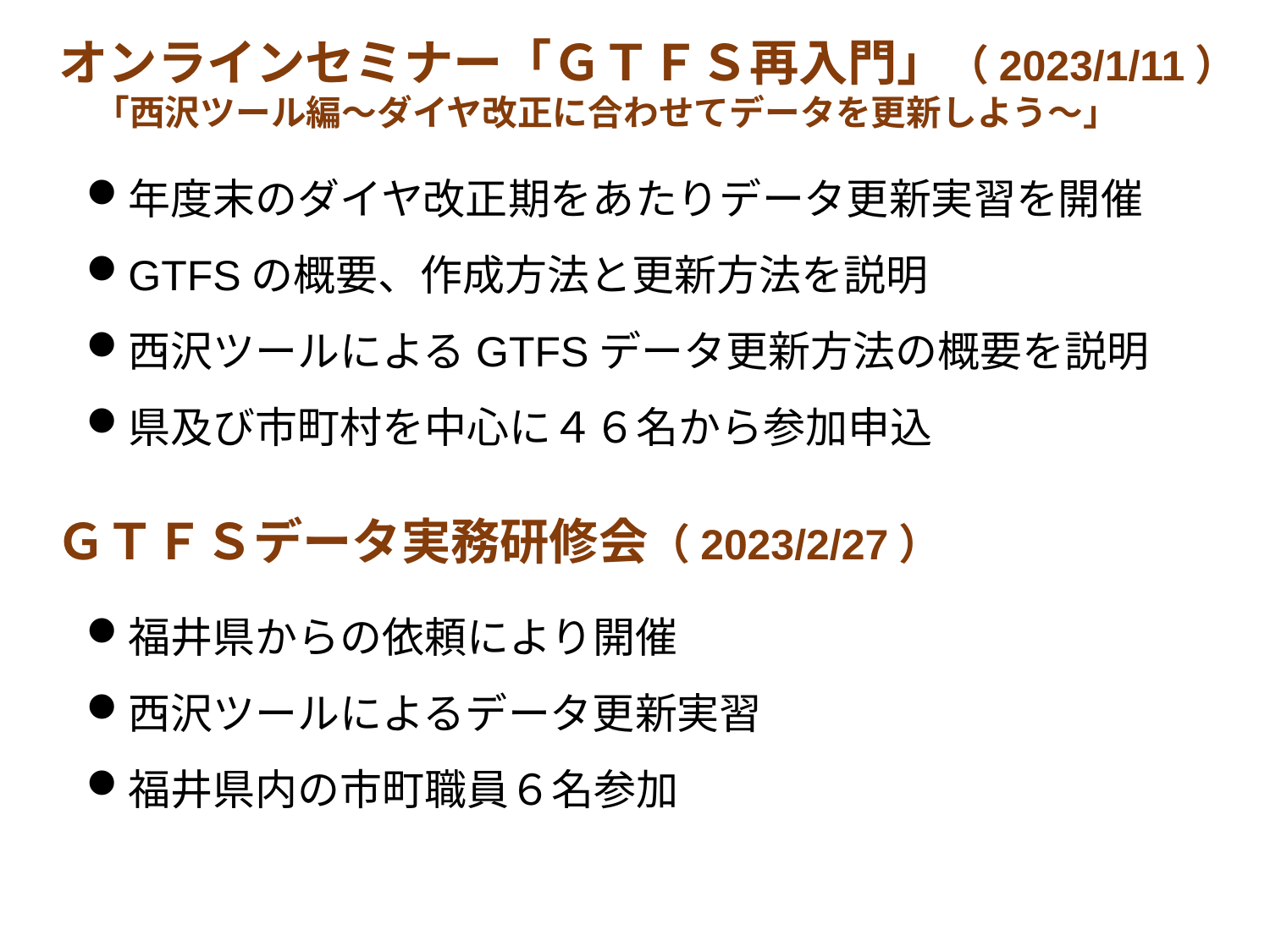

オンラインセミナー「ＧＴＦＳ再入門」（2023/1/11）
　「西沢ツール編～ダイヤ改正に合わせてデータを更新しよう～」
年度末のダイヤ改正期をあたりデータ更新実習を開催
GTFSの概要、作成方法と更新方法を説明
西沢ツールによるGTFSデータ更新方法の概要を説明
県及び市町村を中心に４６名から参加申込
ＧＴＦＳデータ実務研修会（2023/2/27）
福井県からの依頼により開催
西沢ツールによるデータ更新実習
福井県内の市町職員６名参加